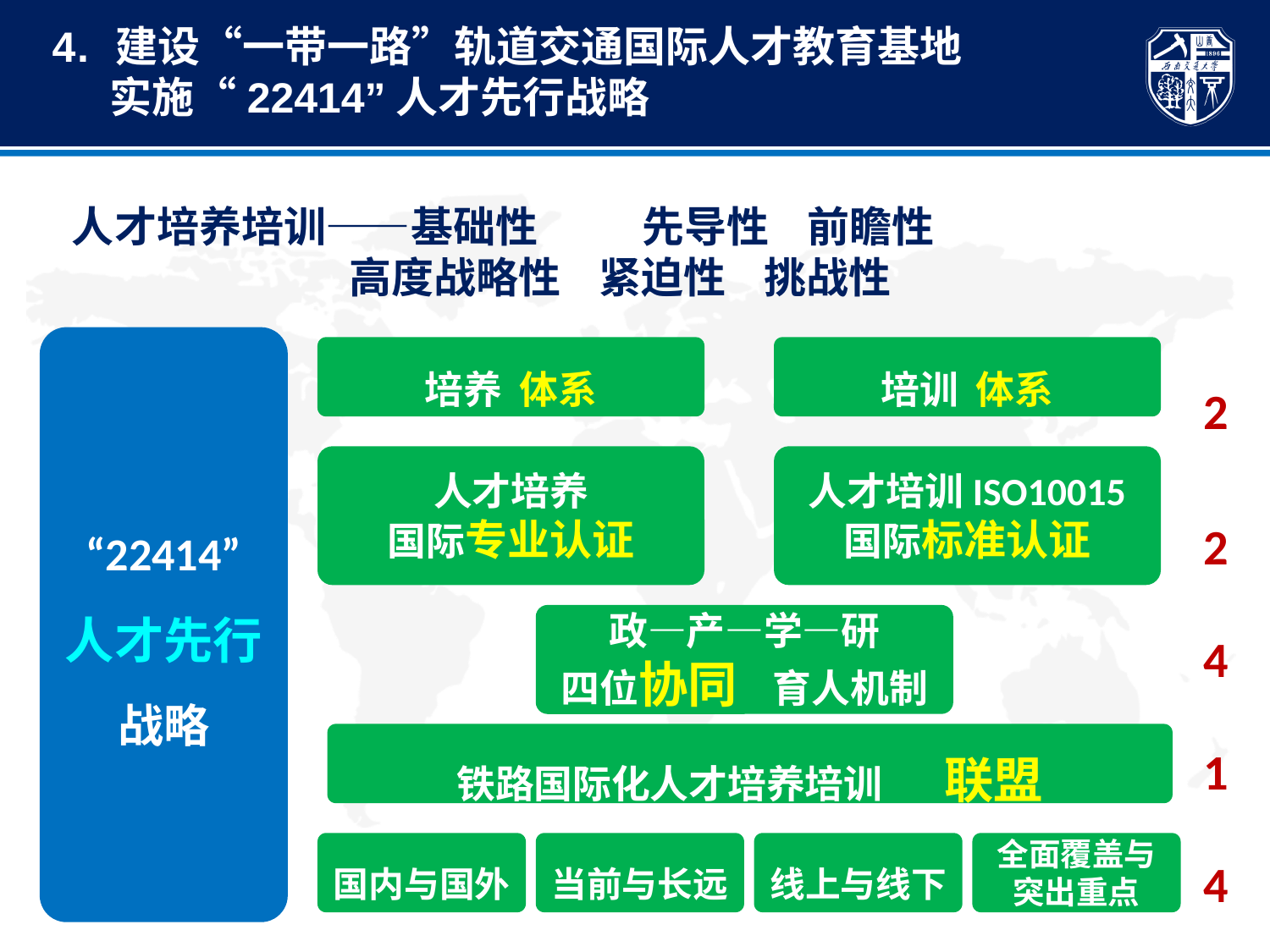

建设“一带一路”轨道交通国际人才教育基地
     实施“22414”人才先行战略
人才培养培训——基础性           先导性    前瞻性
                            高度战略性    紧迫性    挑战性
2
2
4
1
4
“22414”
人才先行
战略
培养  体系
培训  体系

人才培养
国际专业认证
人才培训ISO10015
国际标准认证
政—产—学—研
四位协同    育人机制
铁路国际化人才培养培训       联盟
国内与国外
当前与长远
线上与线下
全面覆盖与突出重点